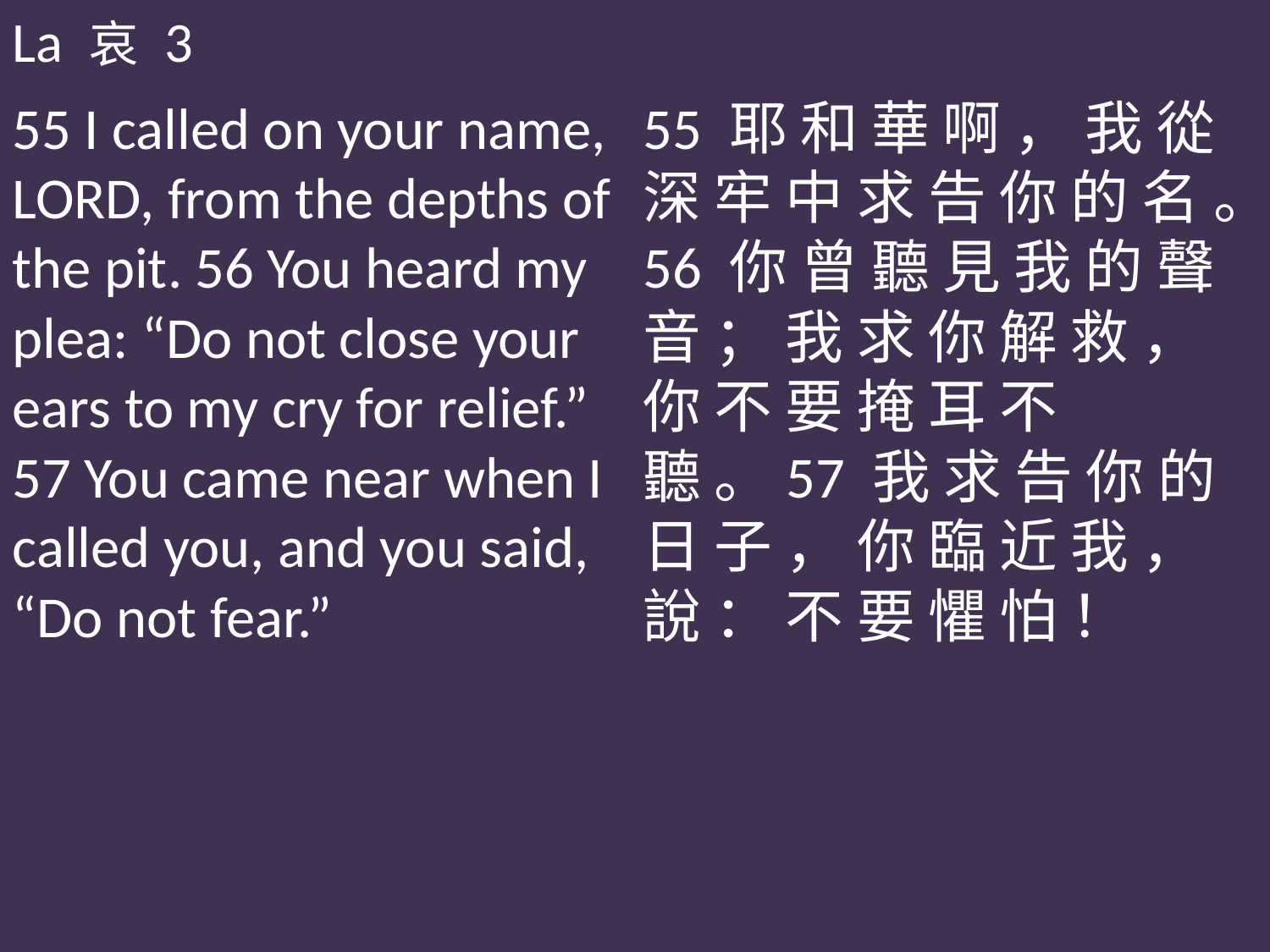

La 哀 3
55 I called on your name, LORD, from the depths of the pit. 56 You heard my plea: “Do not close your ears to my cry for relief.” 57 You came near when I called you, and you said, “Do not fear.”
55 耶 和 華 啊 ， 我 從 深 牢 中 求 告 你 的 名 。56 你 曾 聽 見 我 的 聲 音 ； 我 求 你 解 救 ， 你 不 要 掩 耳 不 聽 。57 我 求 告 你 的 日 子 ， 你 臨 近 我 ， 說 ： 不 要 懼 怕 ！